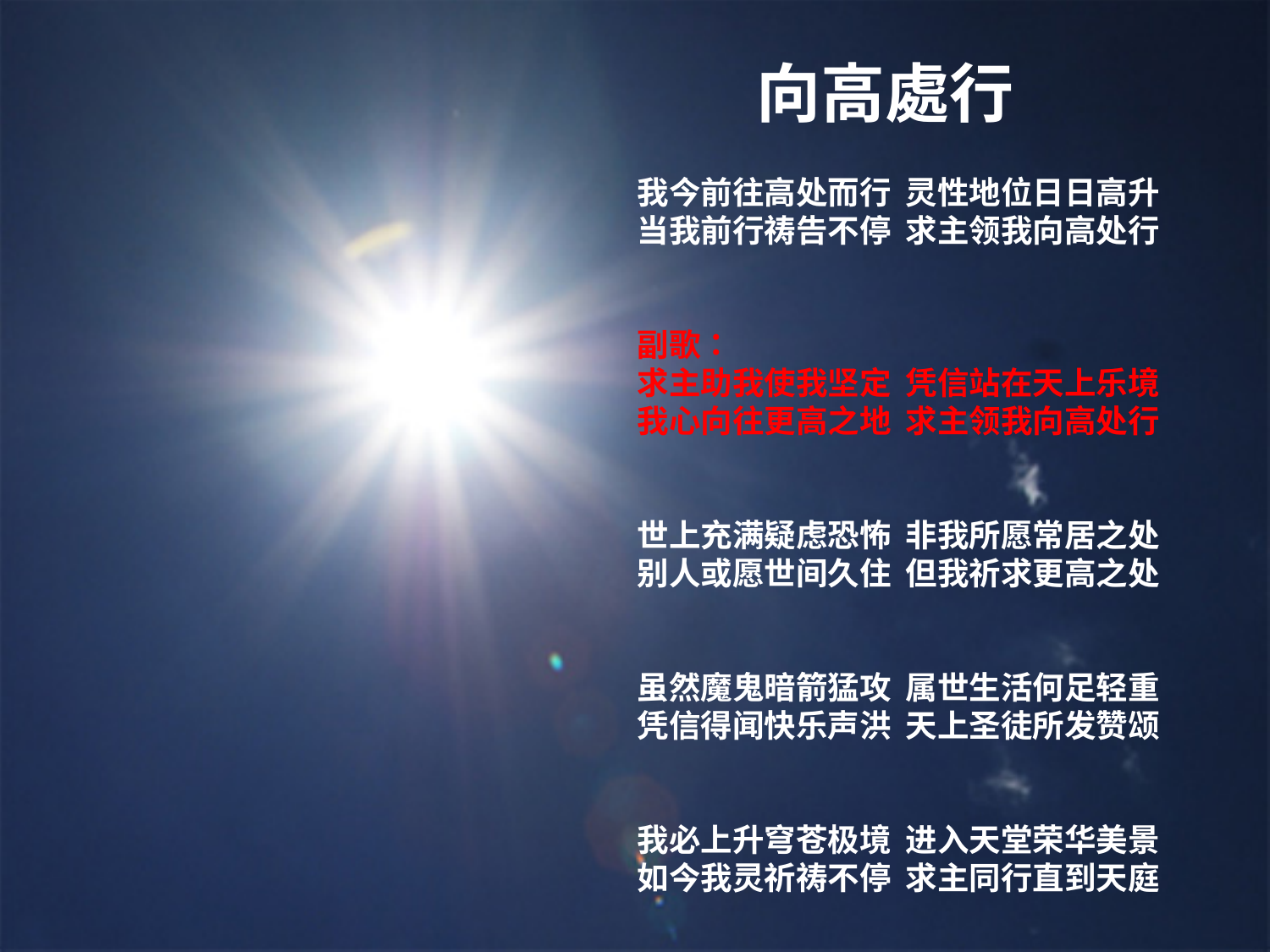

# 向高處行
我今前往高处而行  灵性地位日日高升
当我前行祷告不停  求主领我向高处行

副歌：
求主助我使我坚定  凭信站在天上乐境
我心向往更高之地  求主领我向高处行

世上充满疑虑恐怖  非我所愿常居之处
别人或愿世间久住  但我祈求更高之处
虽然魔鬼暗箭猛攻  属世生活何足轻重
凭信得闻快乐声洪  天上圣徒所发赞颂
我必上升穹苍极境  进入天堂荣华美景
如今我灵祈祷不停  求主同行直到天庭